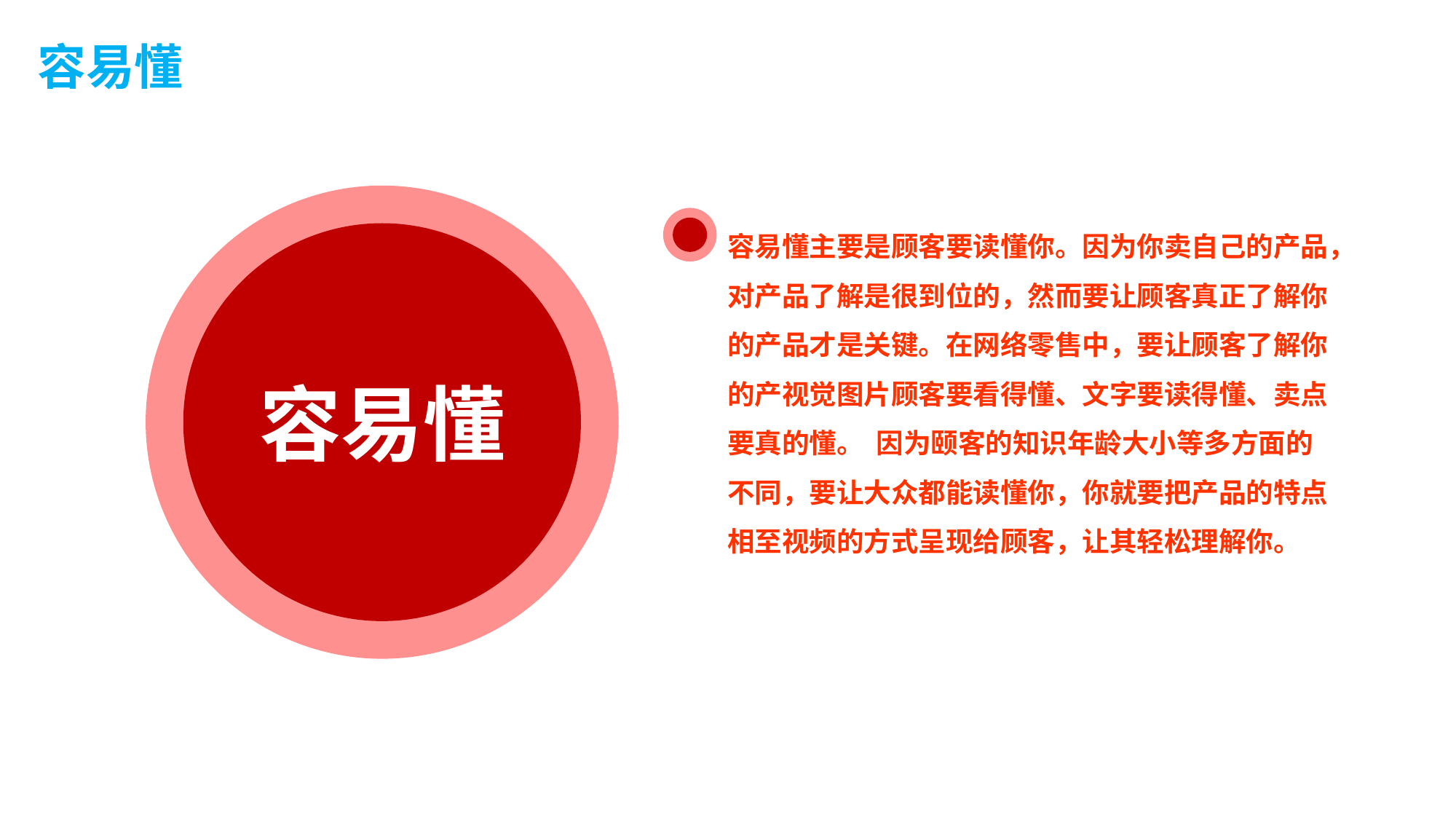

容易懂

容易懂主要是顾客要读懂你。因为你卖自己的产品，对产品了解是很到位的，然而要让顾客真正了解你的产品才是关键。在网络零售中，要让顾客了解你的产视觉图片顾客要看得懂、文字要读得懂、卖点要真的懂。  因为颐客的知识年龄大小等多方面的不同，要让大众都能读懂你，你就要把产品的特点相至视频的方式呈现给顾客，让其轻松理解你。

容易懂